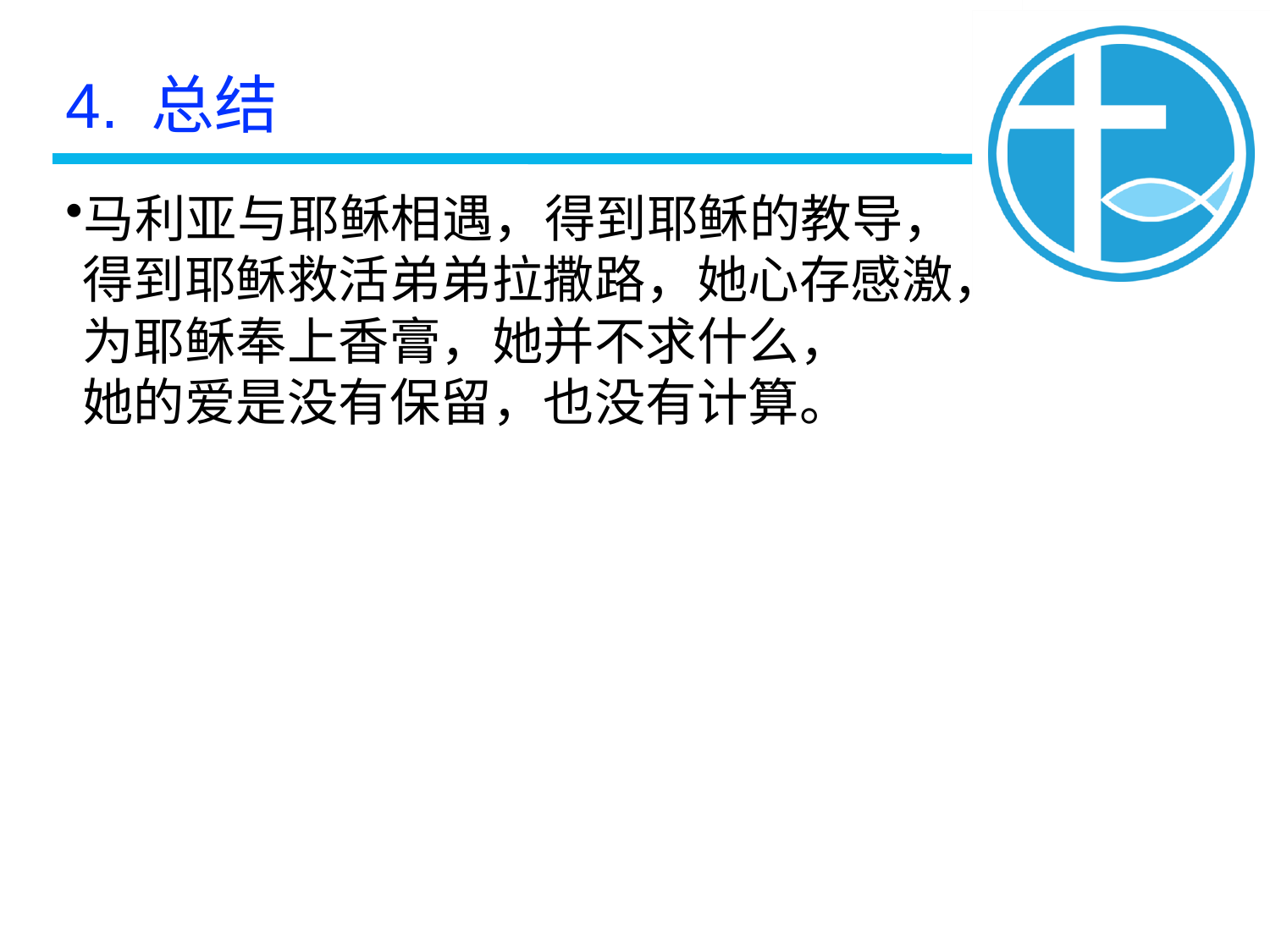

4. 总结
马利亚与耶稣相遇，得到耶稣的教导，
得到耶稣救活弟弟拉撒路，她心存感激，为耶稣奉上香膏，她并不求什么，
她的爱是没有保留，也没有计算。